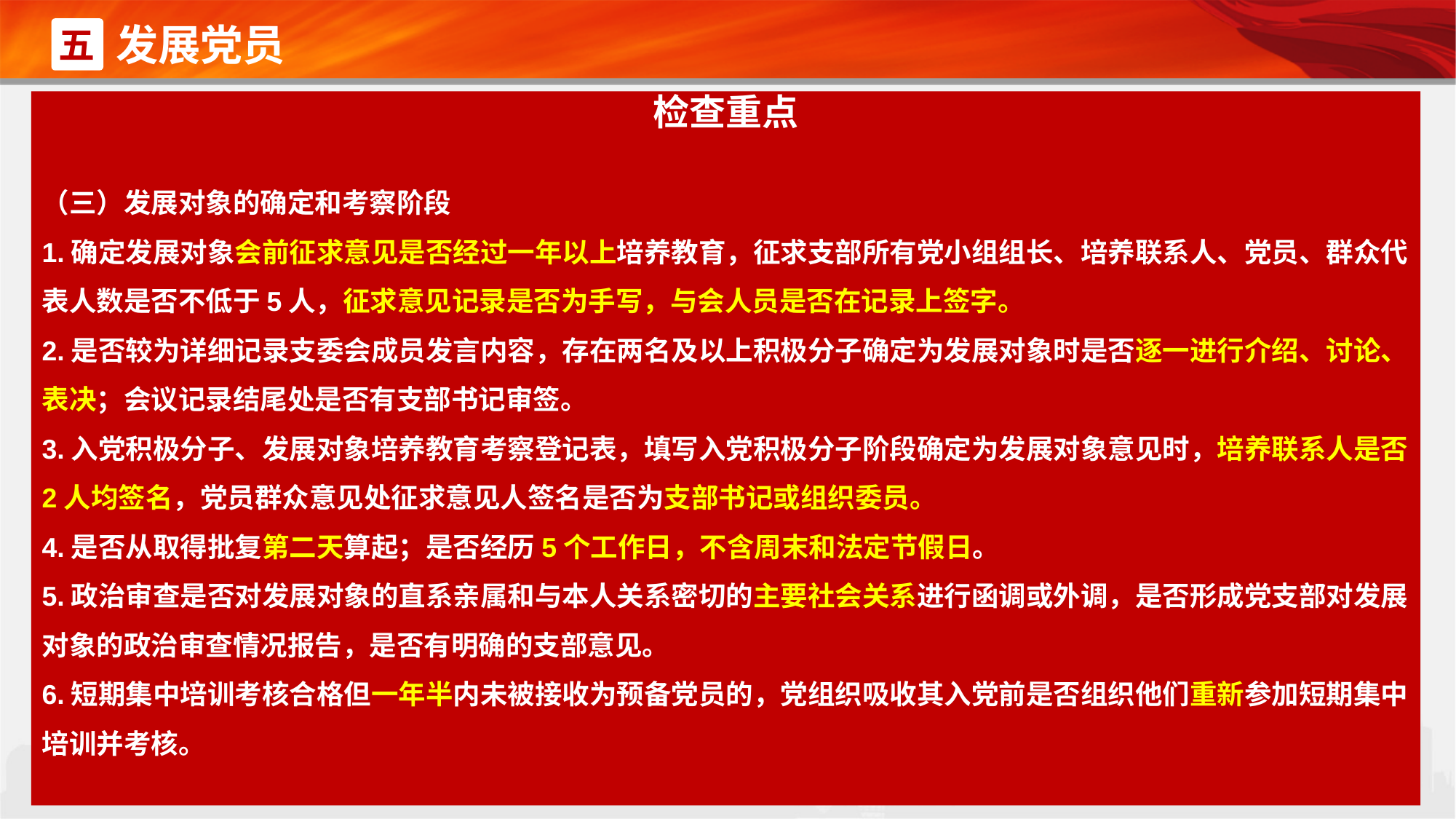

发展党员
五

检查重点

（三）发展对象的确定和考察阶段
1.确定发展对象会前征求意见是否经过一年以上培养教育，征求支部所有党小组组长、培养联系人、党员、群众代表人数是否不低于5人，征求意见记录是否为手写，与会人员是否在记录上签字。
2.是否较为详细记录支委会成员发言内容，存在两名及以上积极分子确定为发展对象时是否逐一进行介绍、讨论、表决；会议记录结尾处是否有支部书记审签。
3.入党积极分子、发展对象培养教育考察登记表，填写入党积极分子阶段确定为发展对象意见时，培养联系人是否2人均签名，党员群众意见处征求意见人签名是否为支部书记或组织委员。
4.是否从取得批复第二天算起；是否经历5个工作日，不含周末和法定节假日。
5.政治审查是否对发展对象的直系亲属和与本人关系密切的主要社会关系进行函调或外调，是否形成党支部对发展对象的政治审查情况报告，是否有明确的支部意见。
6.短期集中培训考核合格但一年半内未被接收为预备党员的，党组织吸收其入党前是否组织他们重新参加短期集中培训并考核。